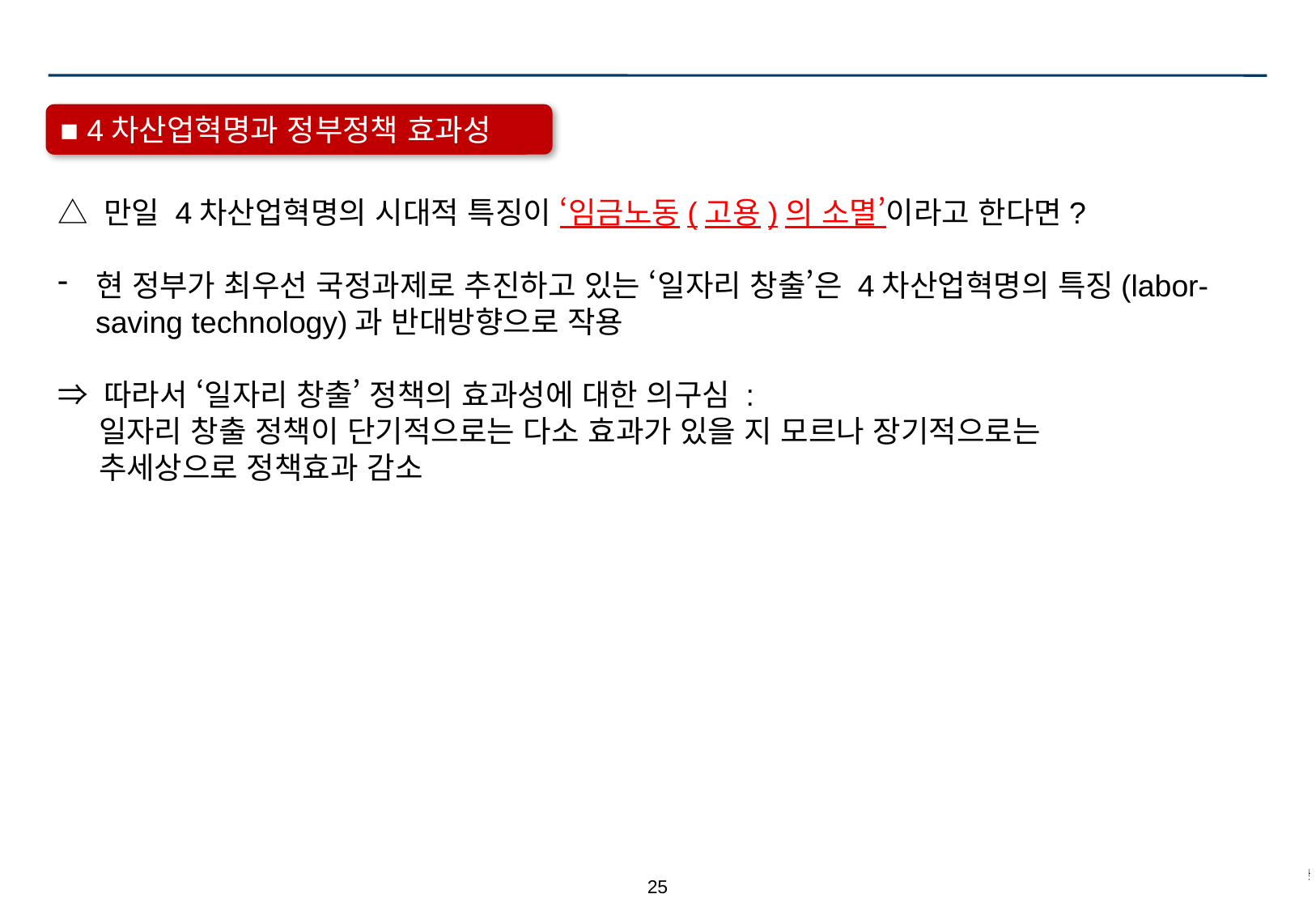

■ 4차산업혁명과 정부정책 효과성
△ 만일 4차산업혁명의 시대적 특징이 ‘임금노동(고용)의 소멸’이라고 한다면?

현 정부가 최우선 국정과제로 추진하고 있는 ‘일자리 창출’은 4차산업혁명의 특징(labor-saving technology)과 반대방향으로 작용

⇒ 따라서 ‘일자리 창출’ 정책의 효과성에 대한 의구심 :
    일자리 창출 정책이 단기적으로는 다소 효과가 있을 지 모르나 장기적으로는
    추세상으로 정책효과 감소